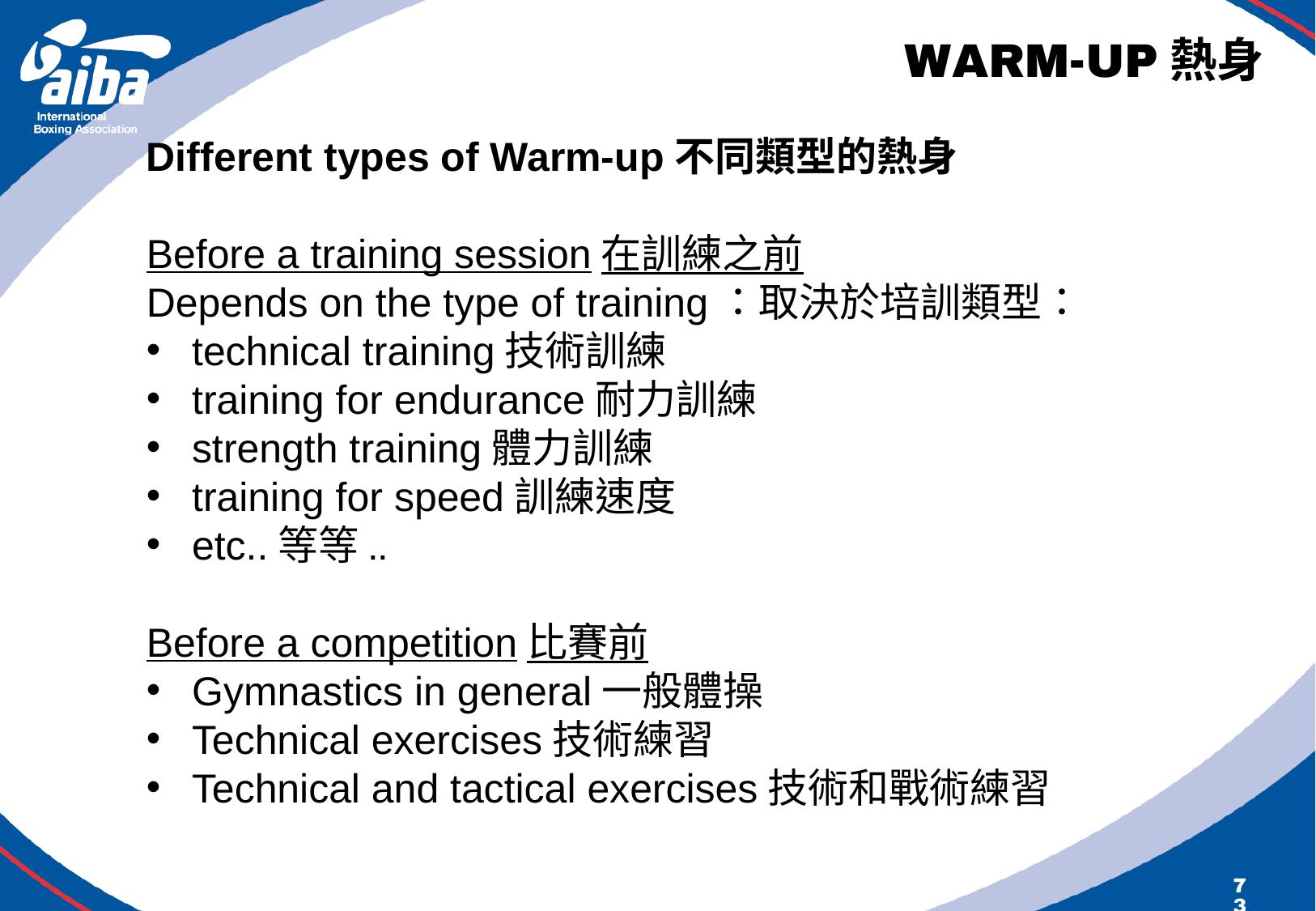

# WARM-UP熱身
Different types of Warm-up不同類型的熱身

Before a training session在訓練之前
Depends on the type of training：取決於培訓類型：
technical training技術訓練
training for endurance耐力訓練
strength training體力訓練
training for speed訓練速度
etc..等等..

Before a competition比賽前
Gymnastics in general一般體操
Technical exercises技術練習
Technical and tactical exercises技術和戰術練習

73